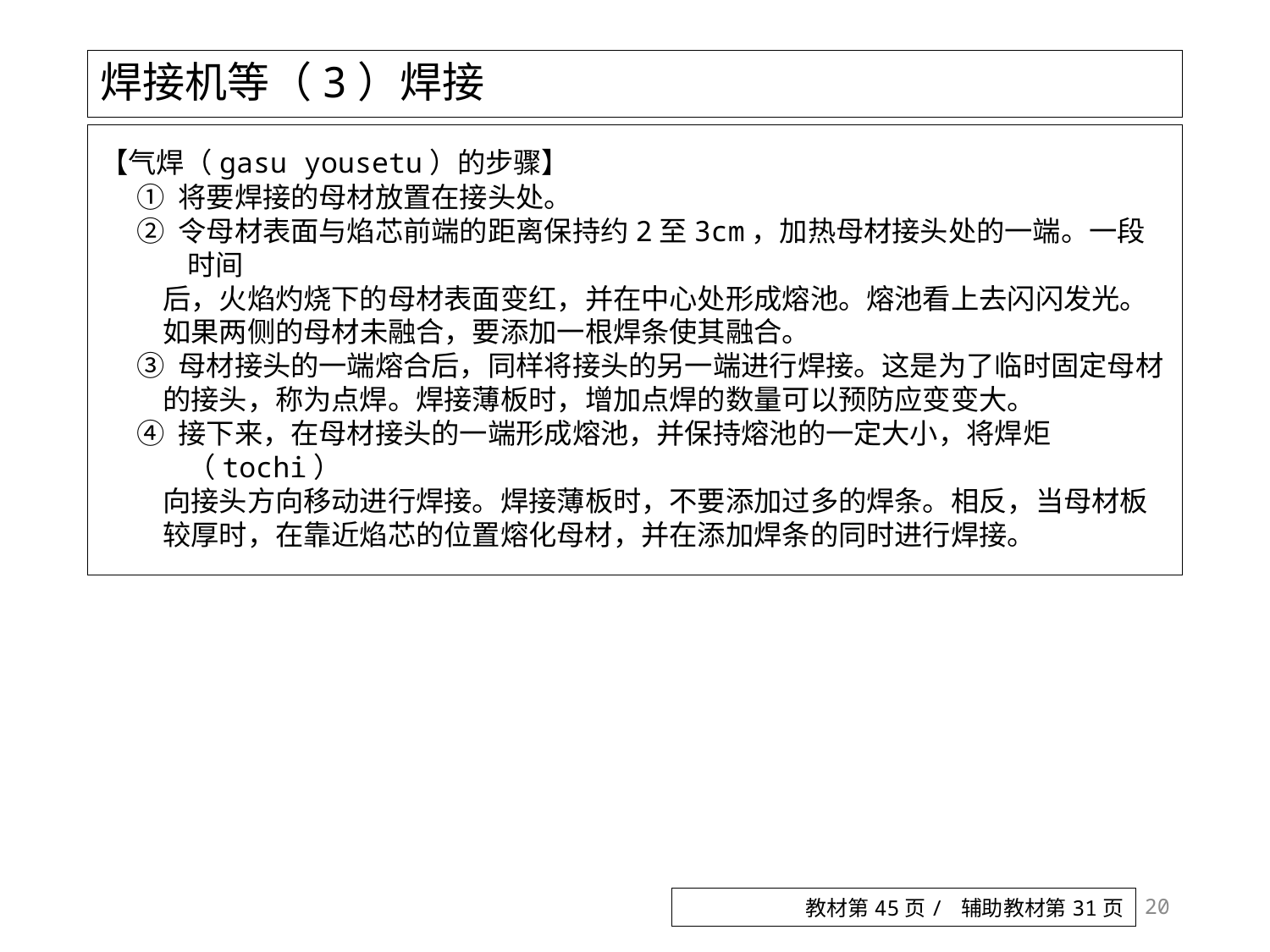

# 焊接机等（3）焊接
【气焊（gasu yousetu）的步骤】
① 将要焊接的母材放置在接头处。
② 令母材表面与焰芯前端的距离保持约2至3cm，加热母材接头处的一端。一段时间
   后，火焰灼烧下的母材表面变红，并在中心处形成熔池。熔池看上去闪闪发光。
   如果两侧的母材未融合，要添加一根焊条使其融合。
③ 母材接头的一端熔合后，同样将接头的另一端进行焊接。这是为了临时固定母材
   的接头，称为点焊。焊接薄板时，增加点焊的数量可以预防应变变大。
④ 接下来，在母材接头的一端形成熔池，并保持熔池的一定大小，将焊炬（tochi）
   向接头方向移动进行焊接。焊接薄板时，不要添加过多的焊条。相反，当母材板
   较厚时，在靠近焰芯的位置熔化母材，并在添加焊条的同时进行焊接。
20
教材第45页/ 辅助教材第31页